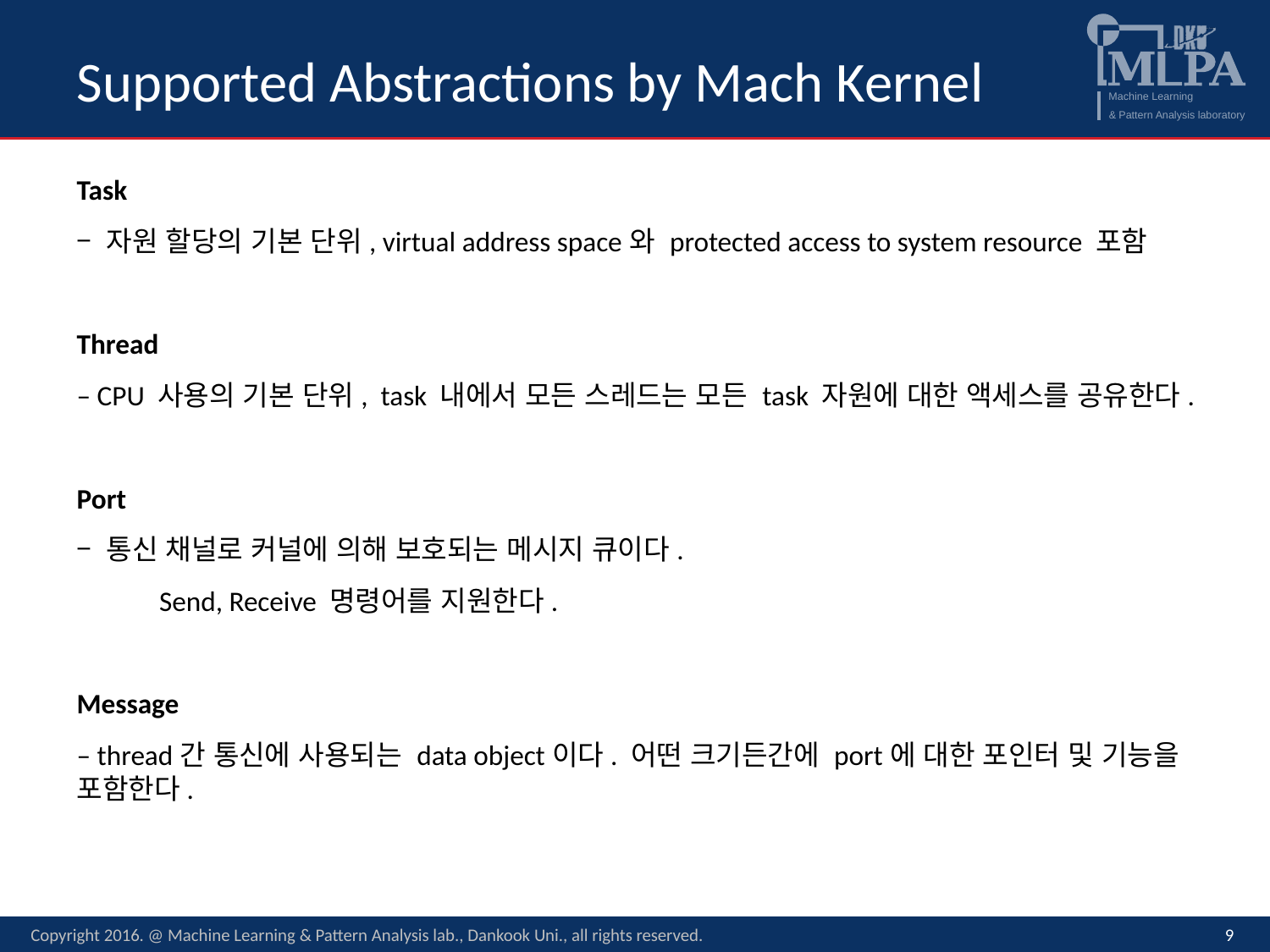

# Supported Abstractions by Mach Kernel
Task
– 자원 할당의 기본 단위, virtual address space와 protected access to system resource 포함

Thread
– CPU 사용의 기본 단위,  task 내에서 모든 스레드는 모든 task 자원에 대한 액세스를 공유한다.

Port
– 통신 채널로 커널에 의해 보호되는 메시지 큐이다.
             Send, Receive 명령어를 지원한다.

Message
– thread간 통신에 사용되는 data object이다. 어떤 크기든간에 port에 대한 포인터 및 기능을 포함한다.

Copyright 2016. @ Machine Learning & Pattern Analysis lab., Dankook Uni., all rights reserved.
9